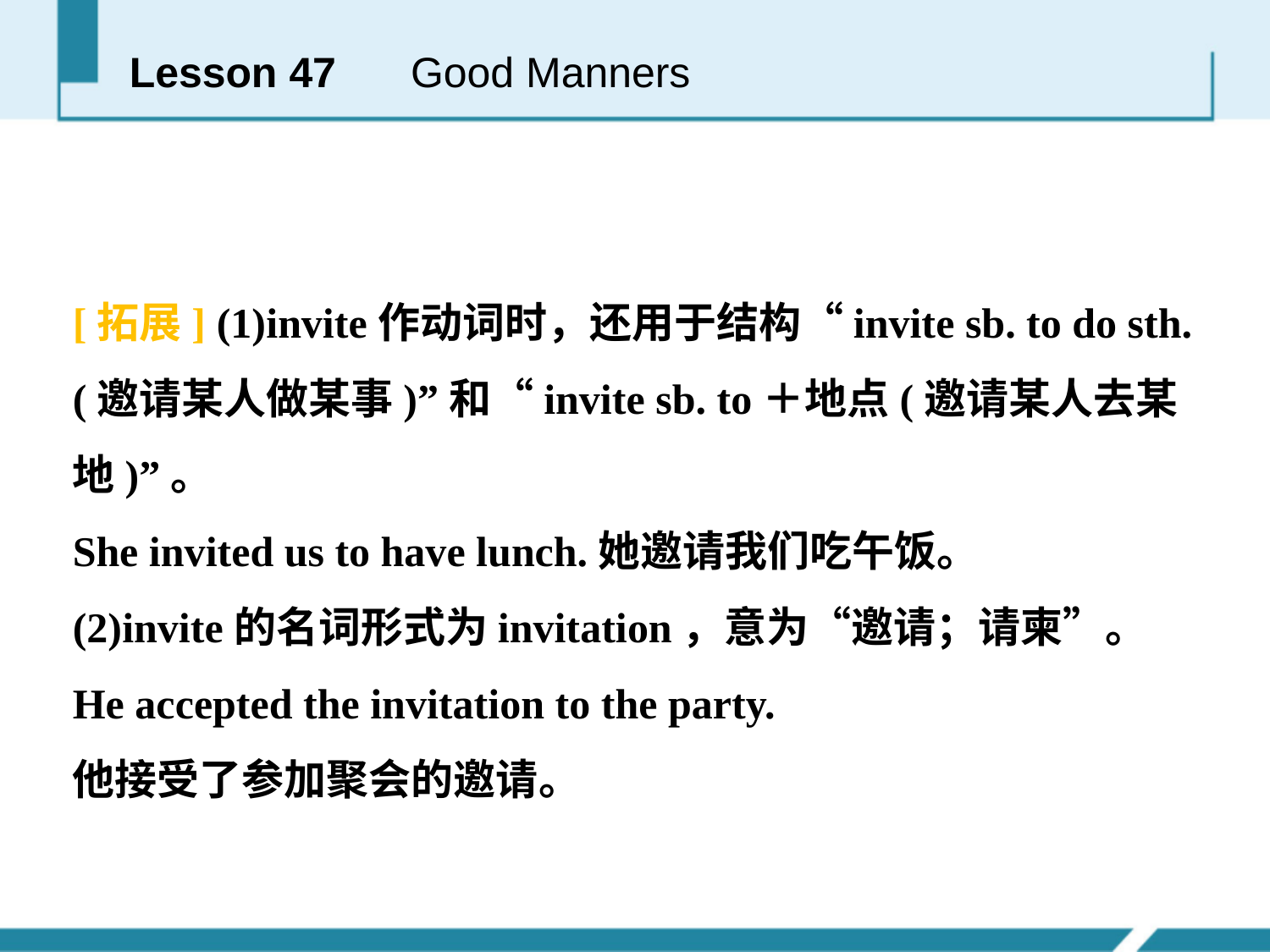

Lesson 47 　Good Manners
[拓展] (1)invite作动词时，还用于结构“invite sb. to do sth.(邀请某人做某事)”和“invite sb. to＋地点(邀请某人去某地)”。
She invited us to have lunch.她邀请我们吃午饭。
(2)invite的名词形式为invitation，意为“邀请；请柬”。
He accepted the invitation to the party.
他接受了参加聚会的邀请。